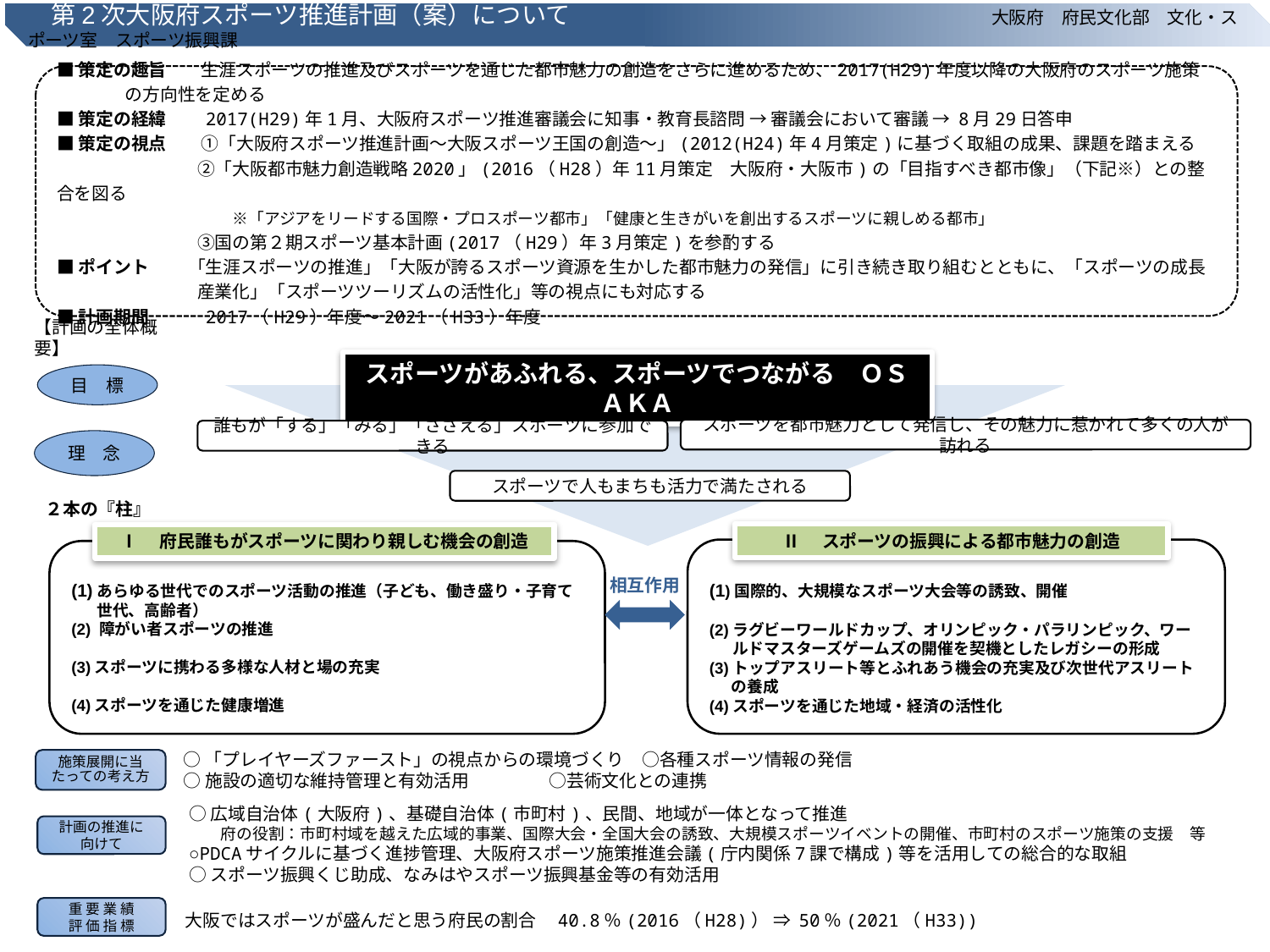

第2次大阪府スポーツ推進計画（案）について　　　　　　　　　　　　　　　　　大阪府　府民文化部　文化・スポーツ室　スポーツ振興課
■策定の趣旨　　生涯スポーツの推進及びスポーツを通じた都市魅力の創造をさらに進めるため、2017(H29)年度以降の大阪府のスポーツ施策
                の方向性を定める
■策定の経緯　　2017(H29)年1月、大阪府スポーツ推進審議会に知事・教育長諮問 → 審議会において審議 → 8月29日答申
■策定の視点　　①「大阪府スポーツ推進計画～大阪スポーツ王国の創造～」(2012(H24)年4月策定)に基づく取組の成果、課題を踏まえる
　　　　　　　　②「大阪都市魅力創造戦略2020」(2016（H28）年11月策定　大阪府・大阪市)の「目指すべき都市像」（下記※）との整合を図る
　　　　　　　　　　※「アジアをリードする国際・プロスポーツ都市」「健康と生きがいを創出するスポーツに親しめる都市」
　　　　　　　　③国の第２期スポーツ基本計画(2017（H29）年3月策定)を参酌する
■ポイント　　 「生涯スポーツの推進」「大阪が誇るスポーツ資源を生かした都市魅力の発信」に引き続き取り組むとともに、「スポーツの成長
　　　　　　　　産業化」「スポーツツーリズムの活性化」等の視点にも対応する
■計画期間　　　2017（H29）年度～2021（H33）年度
【計画の全体概要】
スポーツがあふれる、スポーツでつながる　ＯＳＡＫＡ
目　標

スポーツを都市魅力として発信し、その魅力に惹かれて多くの人が訪れる
誰もが「する」「みる」「ささえる」スポーツに参加できる
理　念
スポーツで人もまちも活力で満たされる
２本の『柱』
Ⅱ　スポーツの振興による都市魅力の創造

(1)国際的、大規模なスポーツ大会等の誘致、開催

(2)ラグビーワールドカップ、オリンピック・パラリンピック、ワー
　  ルドマスターズゲームズの開催を契機としたレガシーの形成
(3)トップアスリート等とふれあう機会の充実及び次世代アスリート
     の養成
(4)スポーツを通じた地域・経済の活性化
Ⅰ　府民誰もがスポーツに関わり親しむ機会の創造

(1)あらゆる世代でのスポーツ活動の推進（子ども、働き盛り・子育て
      世代、高齢者）
(2) 障がい者スポーツの推進

(3)スポーツに携わる多様な人材と場の充実

(4)スポーツを通じた健康増進
相互作用

施策展開に当たっての考え方
 ○「プレイヤーズファースト」の視点からの環境づくり　○各種スポーツ情報の発信
 ○施設の適切な維持管理と有効活用                    ○芸術文化との連携
○広域自治体(大阪府)、基礎自治体(市町村)、民間、地域が一体となって推進
　　府の役割：市町村域を越えた広域的事業、国際大会・全国大会の誘致、大規模スポーツイベントの開催、市町村のスポーツ施策の支援　等
○PDCAサイクルに基づく進捗管理、大阪府スポーツ施策推進会議(庁内関係7課で構成)等を活用しての総合的な取組
○スポーツ振興くじ助成、なみはやスポーツ振興基金等の有効活用
計画の推進に
向けて
重 要 業 績
評 価 指 標
大阪ではスポーツが盛んだと思う府民の割合　40.8％(2016（H28)） ⇒ 50％(2021（H33))